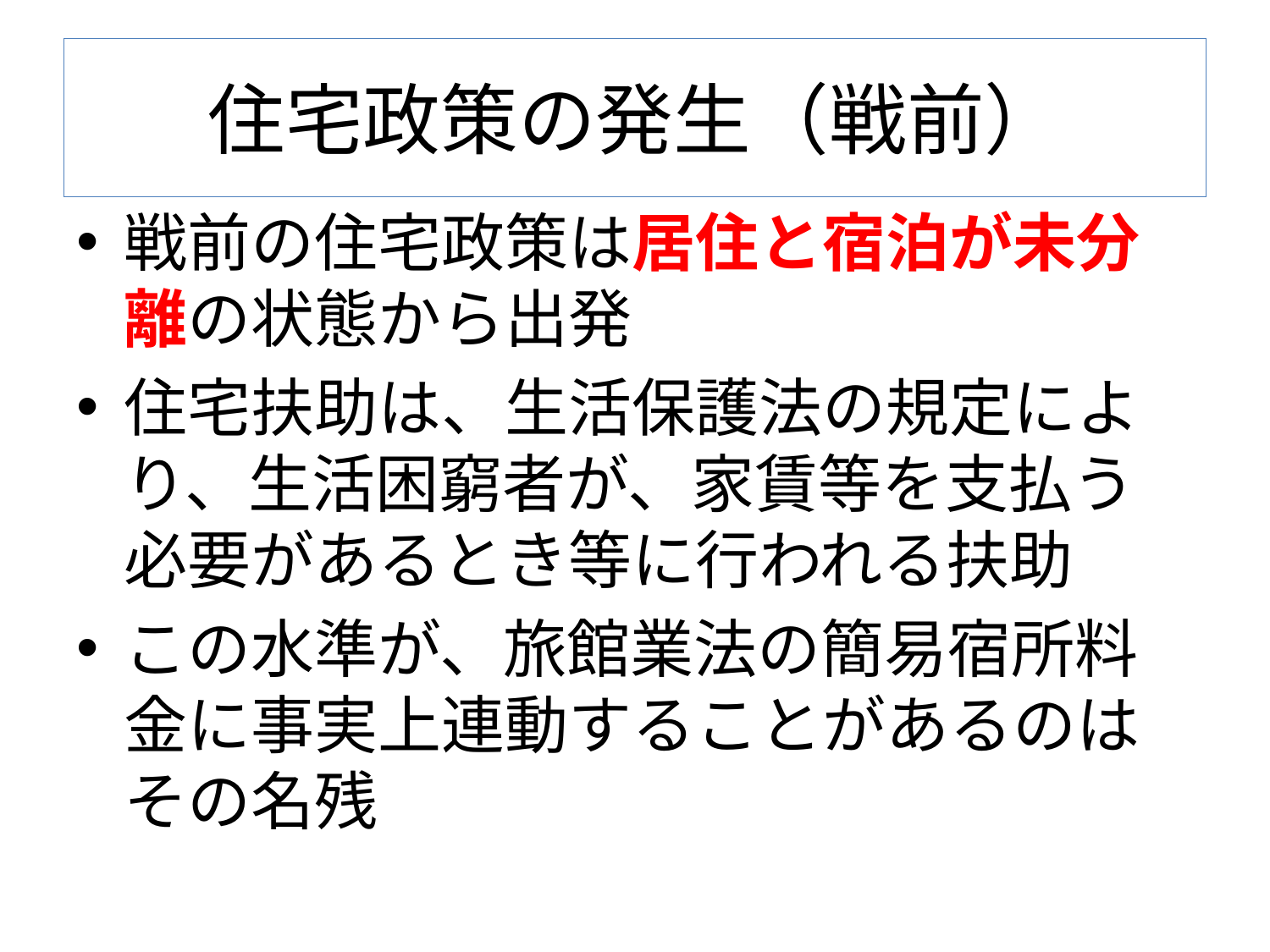

# 住宅政策の発生（戦前）
戦前の住宅政策は居住と宿泊が未分離の状態から出発
住宅扶助は、生活保護法の規定により、生活困窮者が、家賃等を支払う必要があるとき等に行われる扶助
この水準が、旅館業法の簡易宿所料金に事実上連動することがあるのはその名残